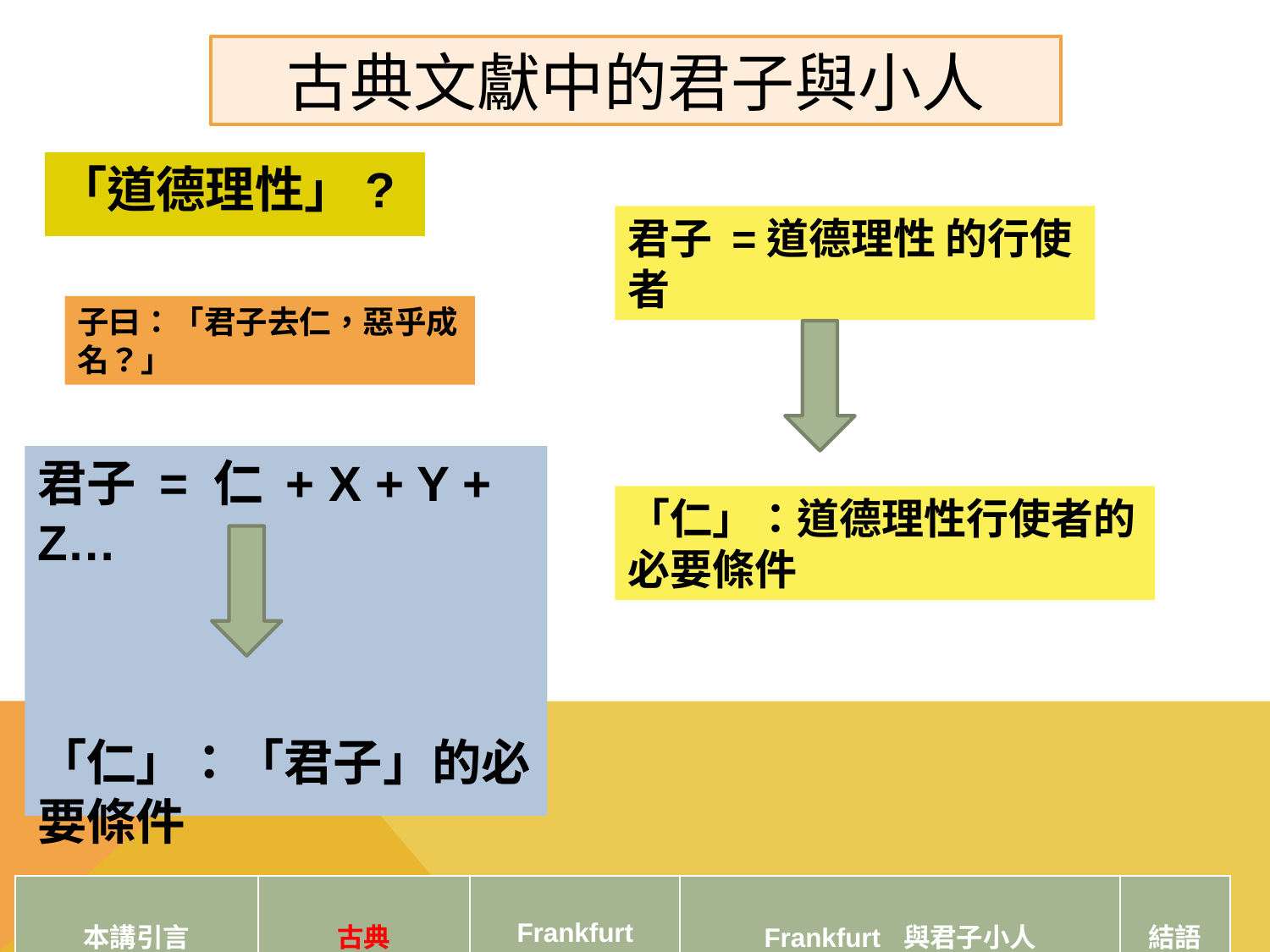

古典文獻中的君子與小人
「道德理性」?
君子 =道德理性 的行使者
子曰：「君子去仁，惡乎成名？」

君子 = 仁 + X + Y + Z…

「仁」：「君子」的必要條件

「仁」：道德理性行使者的必要條件

| 本講引言 | 古典 | Frankfurt | Frankfurt 與君子小人 | 結語 |
| --- | --- | --- | --- | --- |